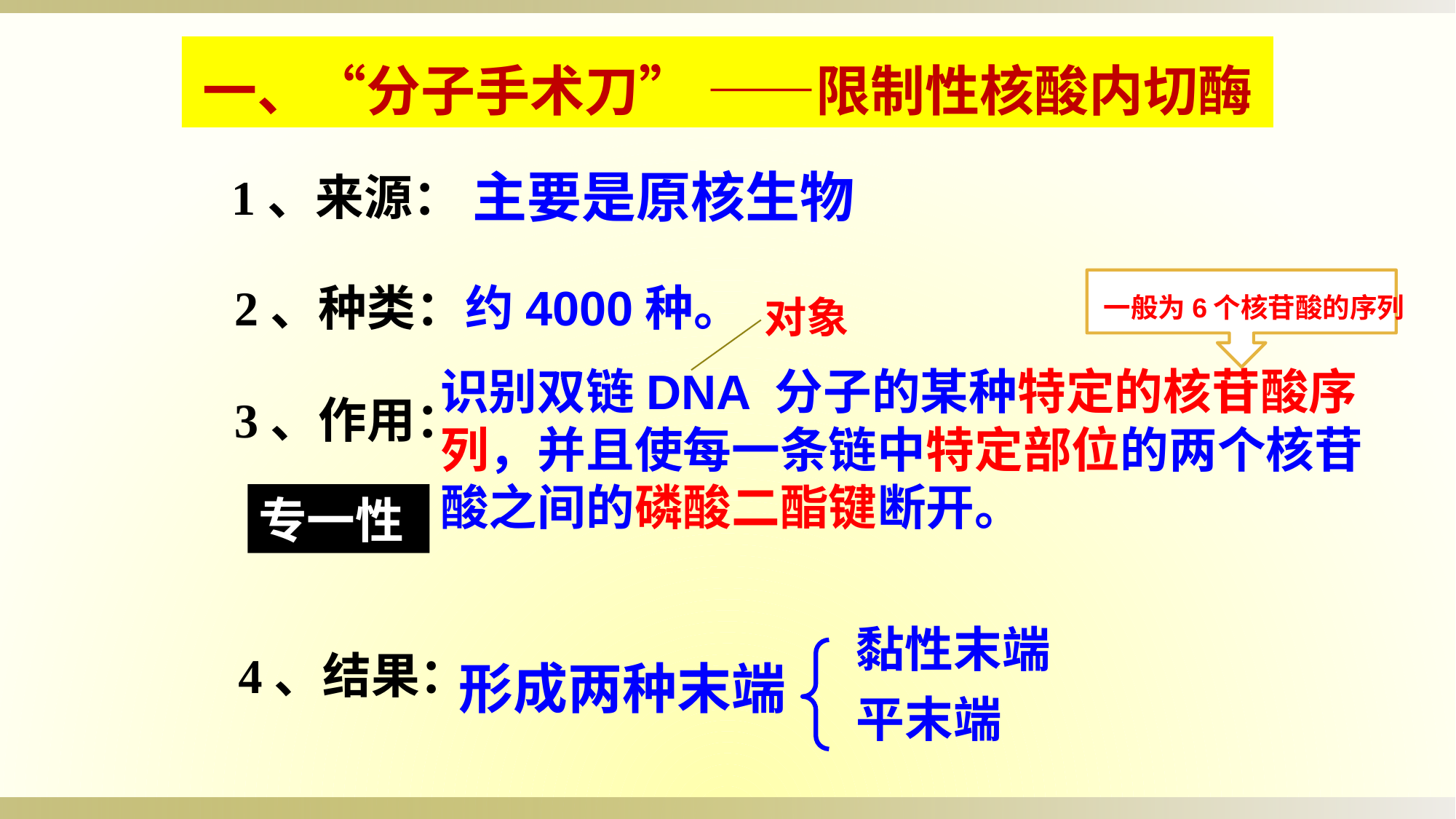

一、“分子手术刀” ——限制性核酸内切酶
主要是原核生物
 1、来源：

一般为6个核苷酸的序列
2、种类：
约4000种。
对象
识别双链DNA 分子的某种特定的核苷酸序列，并且使每一条链中特定部位的两个核苷酸之间的磷酸二酯键断开。
3、作用：
专一性
黏性末端

平末端
4、结果：
形成两种末端